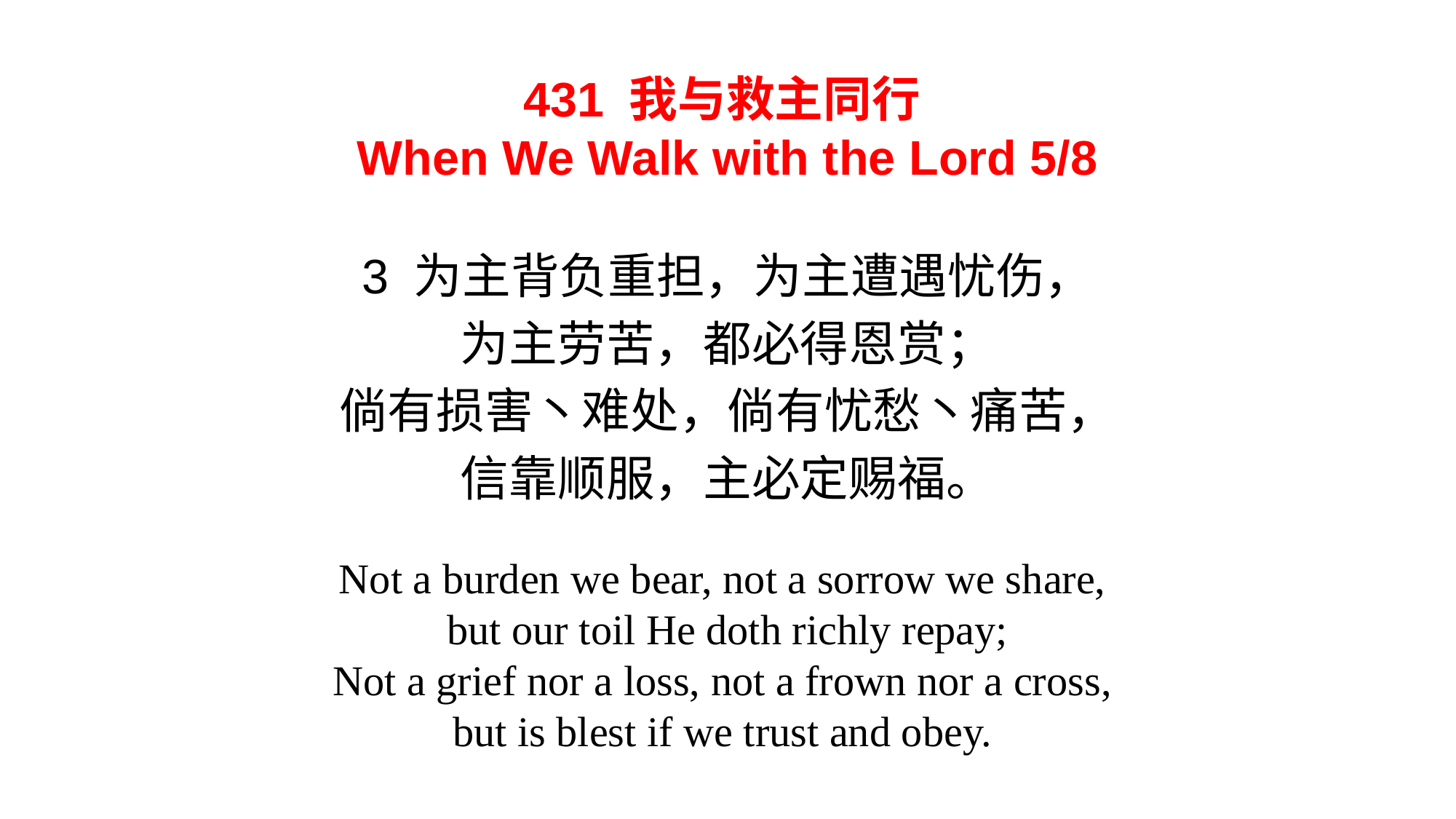

# 431 我与救主同行 When We Walk with the Lord 5/8
3 为主背负重担，为主遭遇忧伤，
为主劳苦，都必得恩赏；
倘有损害丶难处，倘有忧愁丶痛苦，
信靠顺服，主必定赐福。

Not a burden we bear, not a sorrow we share,
but our toil He doth richly repay;
Not a grief nor a loss, not a frown nor a cross,
but is blest if we trust and obey.